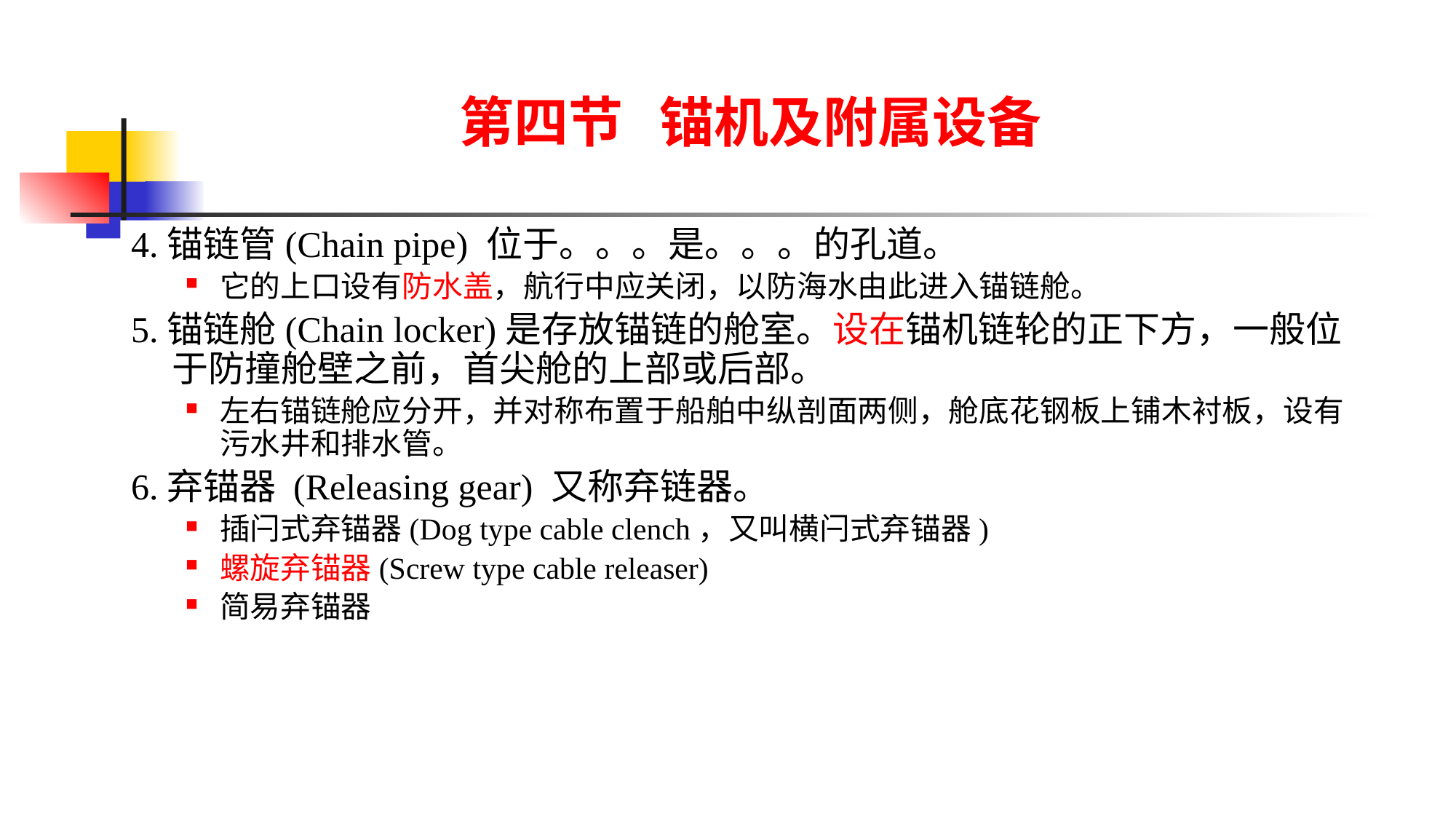

4.锚链管(Chain pipe) 位于。。。是。。。的孔道。
它的上口设有防水盖，航行中应关闭，以防海水由此进入锚链舱。
5.锚链舱(Chain locker)是存放锚链的舱室。设在锚机链轮的正下方，一般位于防撞舱壁之前，首尖舱的上部或后部。
左右锚链舱应分开，并对称布置于船舶中纵剖面两侧，舱底花钢板上铺木衬板，设有污水井和排水管。
6.弃锚器 (Releasing gear) 又称弃链器。
插闩式弃锚器(Dog type cable clench，又叫横闩式弃锚器)
螺旋弃锚器(Screw type cable releaser)
简易弃锚器